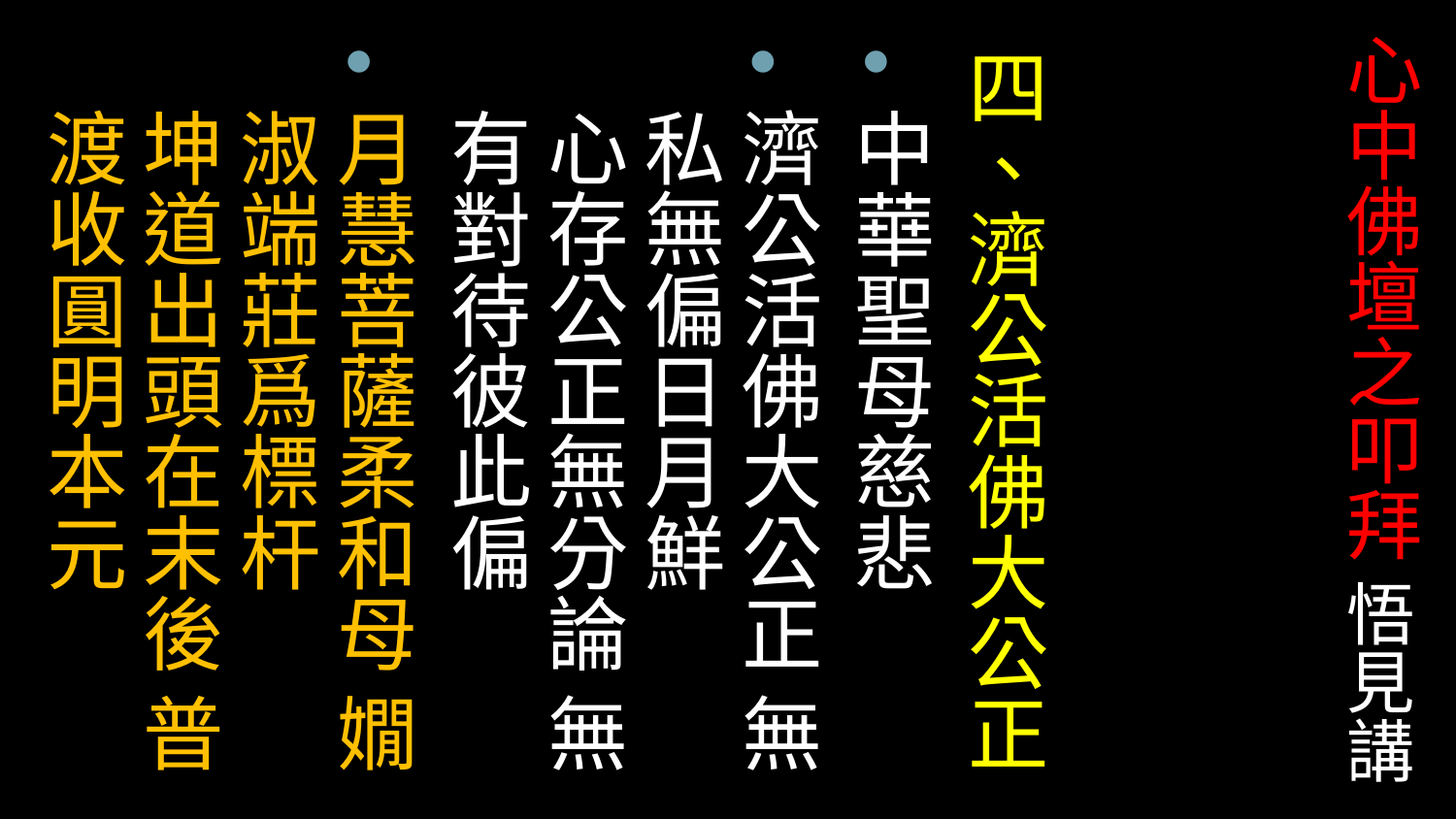

# 心中佛壇之叩拜 悟見講
四、濟公活佛大公正
中華聖母慈悲
濟公活佛大公正 無私無偏日月鮮
心存公正無分論 無有對待彼此偏
月慧菩薩柔和母 嫺淑端莊爲標杆
坤道出頭在末後 普渡收圓明本元